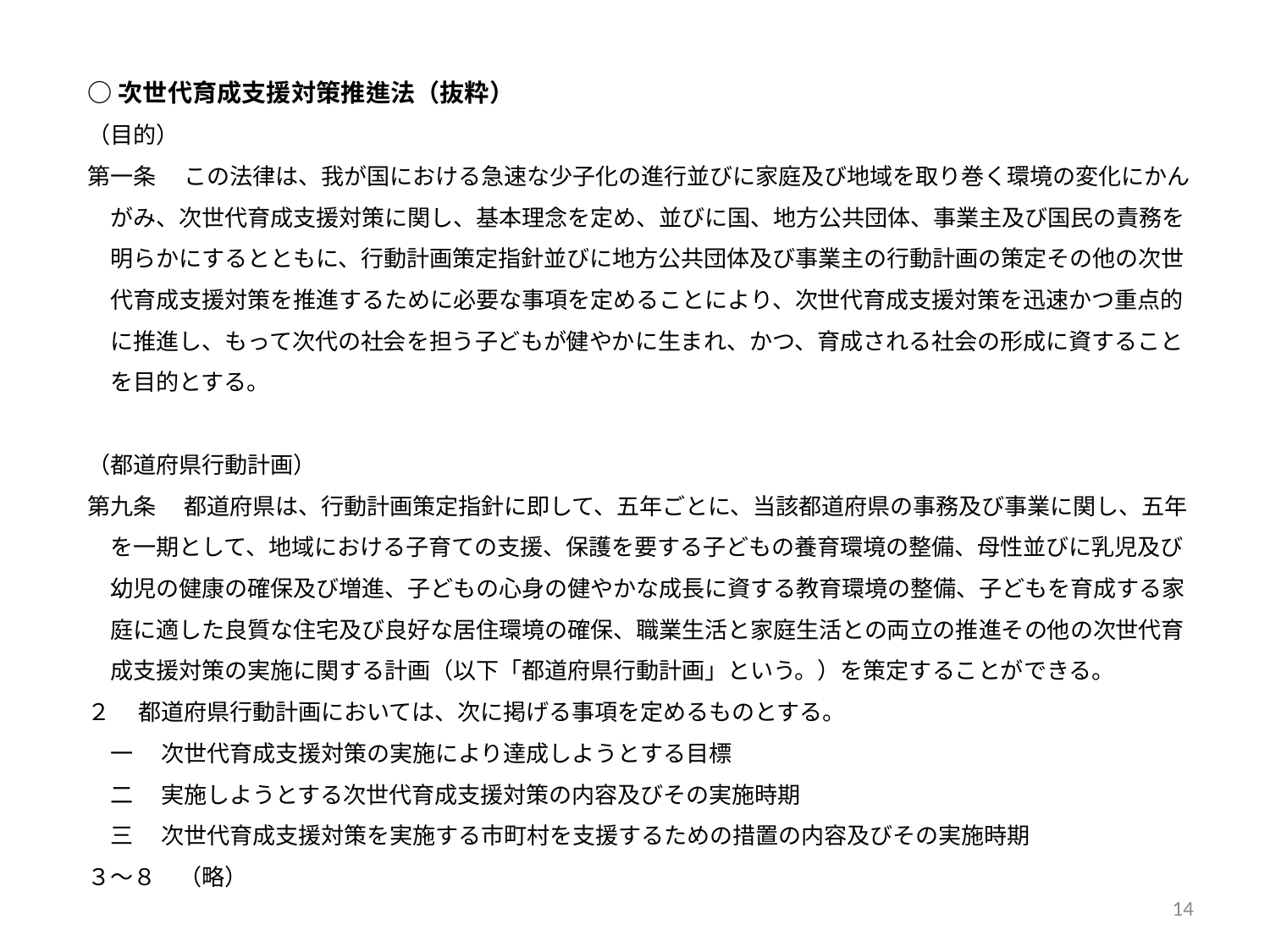

○次世代育成支援対策推進法（抜粋）
（目的）
第一条 　この法律は、我が国における急速な少子化の進行並びに家庭及び地域を取り巻く環境の変化にかん
　がみ、次世代育成支援対策に関し、基本理念を定め、並びに国、地方公共団体、事業主及び国民の責務を
　明らかにするとともに、行動計画策定指針並びに地方公共団体及び事業主の行動計画の策定その他の次世
　代育成支援対策を推進するために必要な事項を定めることにより、次世代育成支援対策を迅速かつ重点的
　に推進し、もって次代の社会を担う子どもが健やかに生まれ、かつ、育成される社会の形成に資すること
　を目的とする。

（都道府県行動計画）
第九条 　都道府県は、行動計画策定指針に即して、五年ごとに、当該都道府県の事務及び事業に関し、五年
　を一期として、地域における子育ての支援、保護を要する子どもの養育環境の整備、母性並びに乳児及び
　幼児の健康の確保及び増進、子どもの心身の健やかな成長に資する教育環境の整備、子どもを育成する家
　庭に適した良質な住宅及び良好な居住環境の確保、職業生活と家庭生活との両立の推進その他の次世代育
　成支援対策の実施に関する計画（以下「都道府県行動計画」という。）を策定することができる。
２ 　都道府県行動計画においては、次に掲げる事項を定めるものとする。
　一 　次世代育成支援対策の実施により達成しようとする目標
　二 　実施しようとする次世代育成支援対策の内容及びその実施時期
　三 　次世代育成支援対策を実施する市町村を支援するための措置の内容及びその実施時期
３～８　（略）
14